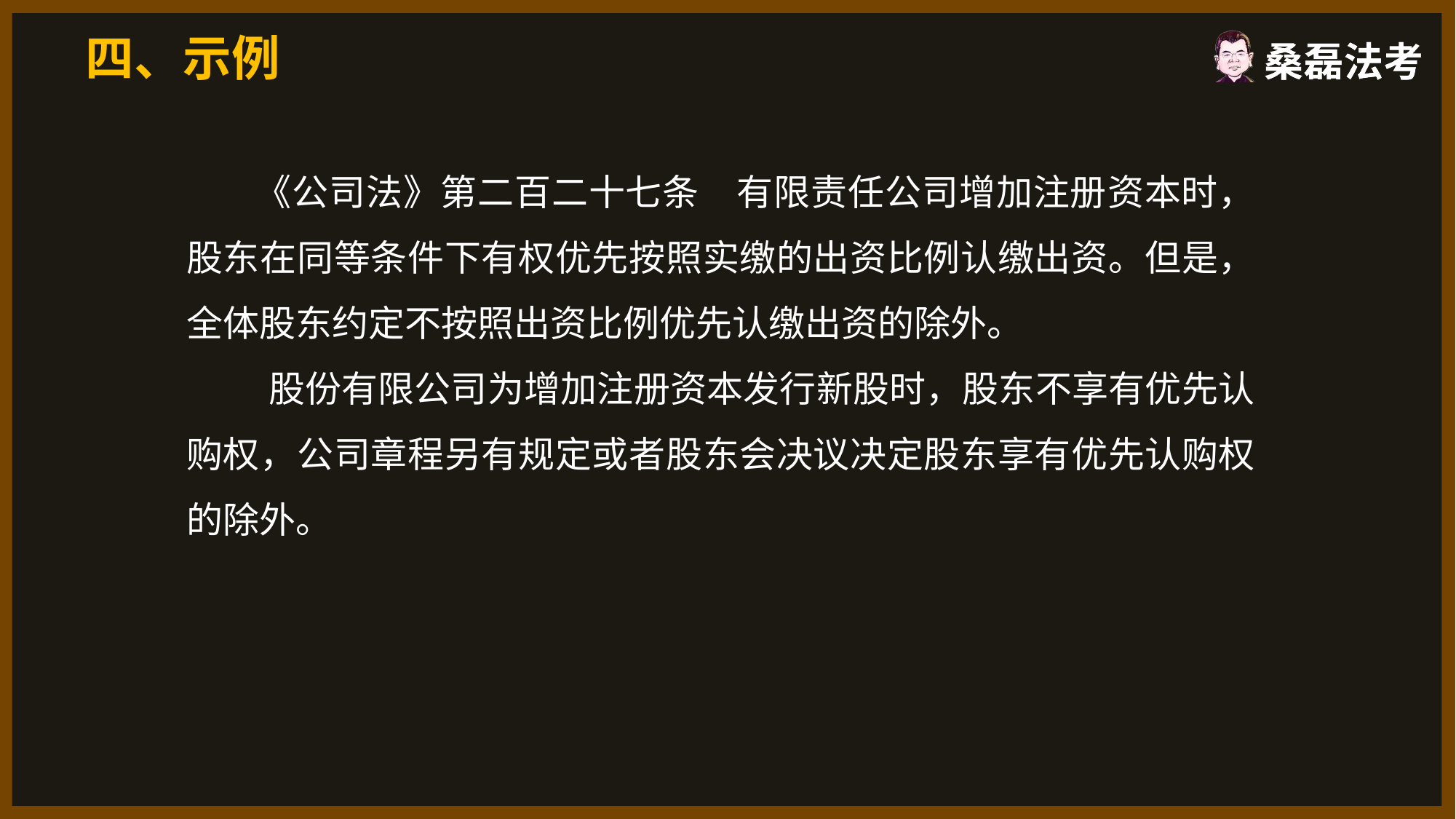

四、示例
　《公司法》第二百二十七条　有限责任公司增加注册资本时，股东在同等条件下有权优先按照实缴的出资比例认缴出资。但是，全体股东约定不按照出资比例优先认缴出资的除外。
     股份有限公司为增加注册资本发行新股时，股东不享有优先认购权，公司章程另有规定或者股东会决议决定股东享有优先认购权的除外。